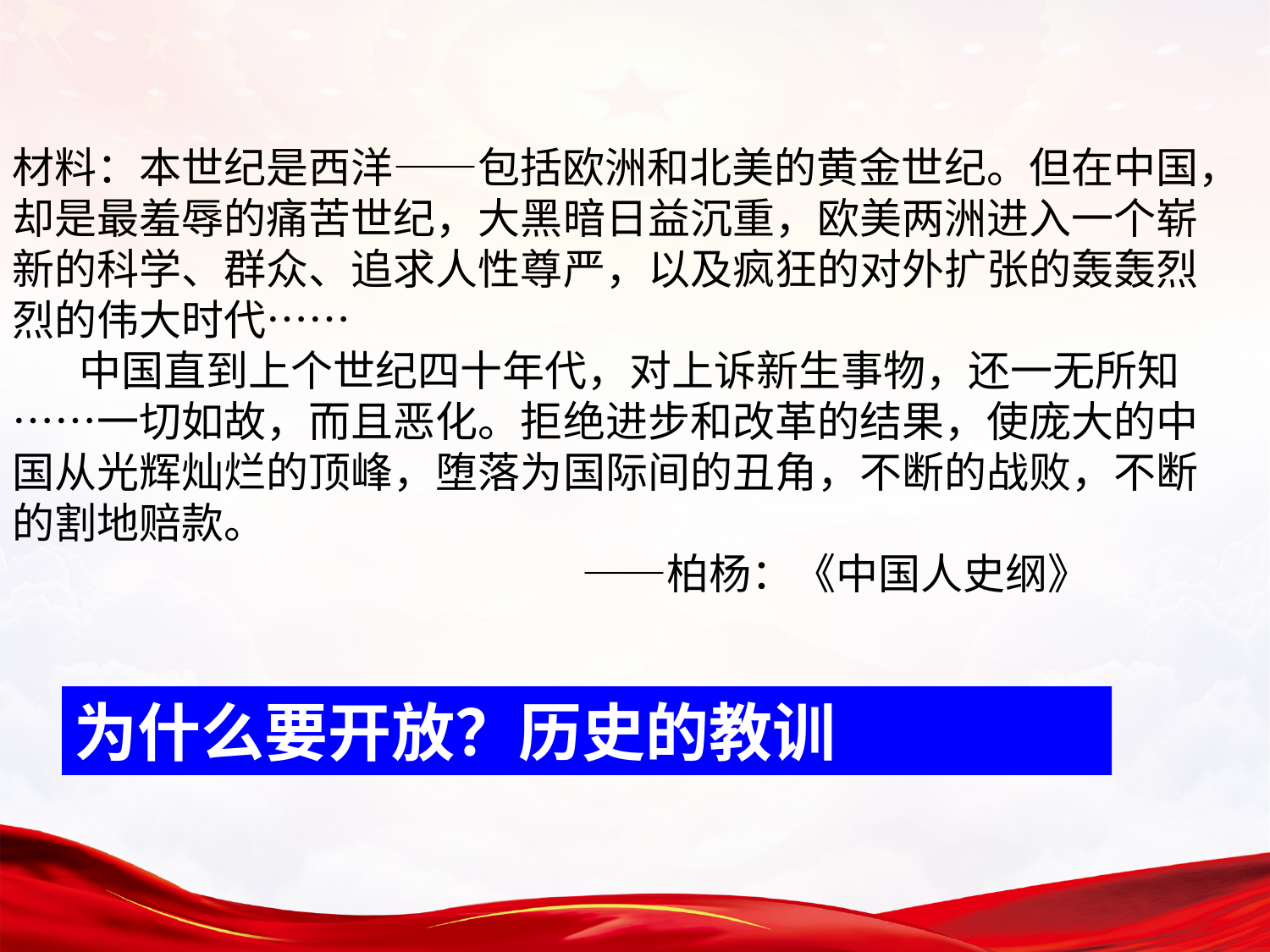

材料：本世纪是西洋——包括欧洲和北美的黄金世纪。但在中国，却是最羞辱的痛苦世纪，大黑暗日益沉重，欧美两洲进入一个崭新的科学、群众、追求人性尊严，以及疯狂的对外扩张的轰轰烈烈的伟大时代……
       中国直到上个世纪四十年代，对上诉新生事物，还一无所知……一切如故，而且恶化。拒绝进步和改革的结果，使庞大的中国从光辉灿烂的顶峰，堕落为国际间的丑角，不断的战败，不断的割地赔款。
                                                            ——柏杨：《中国人史纲》
为什么要开放？历史的教训